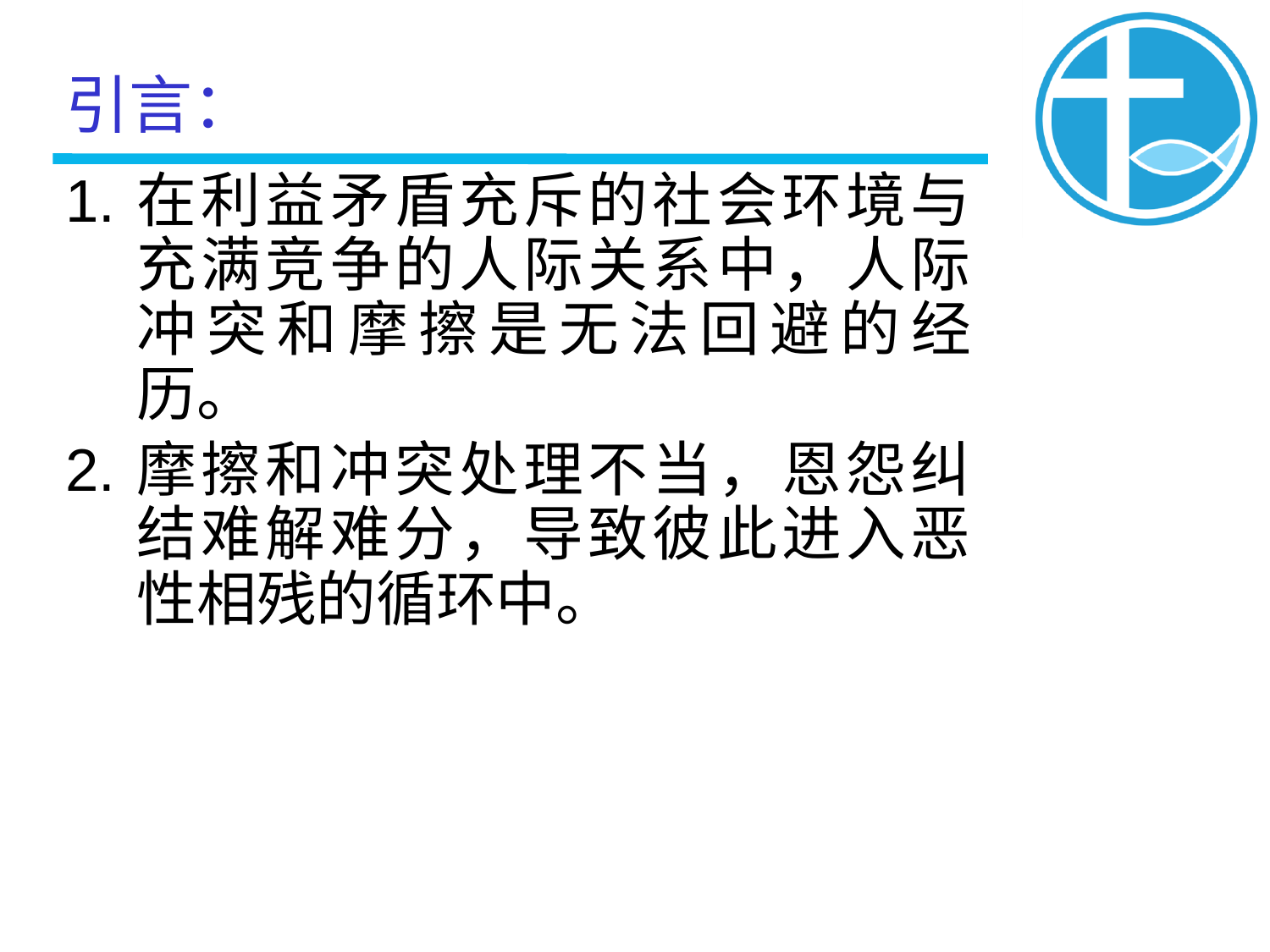

引言：
在利益矛盾充斥的社会环境与充满竞争的人际关系中，人际冲突和摩擦是无法回避的经历。
摩擦和冲突处理不当，恩怨纠结难解难分，导致彼此进入恶性相残的循环中。